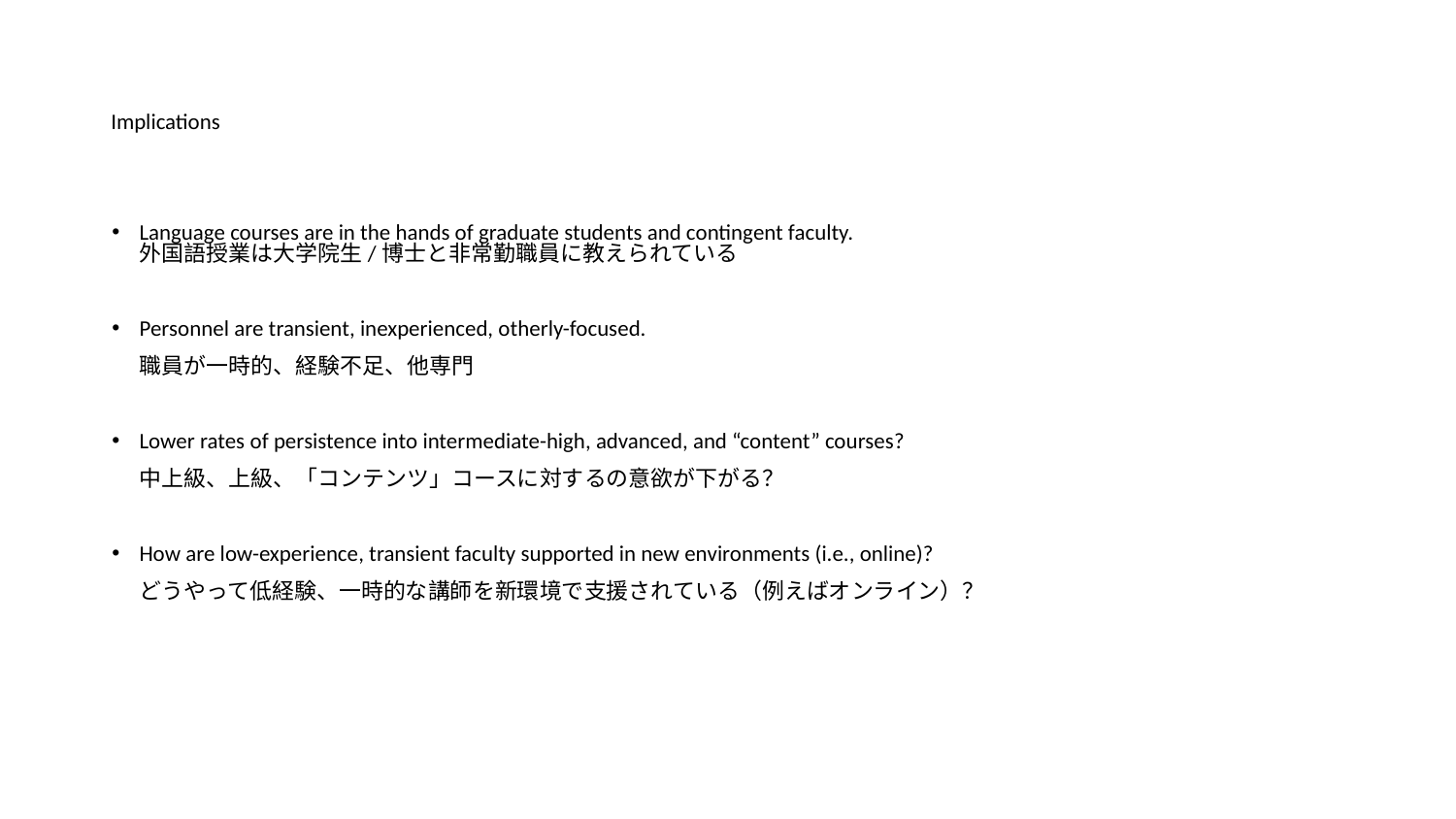

# Implications
Language courses are in the hands of graduate students and contingent faculty.
外国語授業は大学院生/博士と非常勤職員に教えられている

Personnel are transient, inexperienced, otherly-focused.
職員が一時的、経験不足、他専門

Lower rates of persistence into intermediate-high, advanced, and “content” courses?
中上級、上級、「コンテンツ」コースに対するの意欲が下がる？

How are low-experience, transient faculty supported in new environments (i.e., online)?
どうやって低経験、一時的な講師を新環境で支援されている（例えばオンライン）？